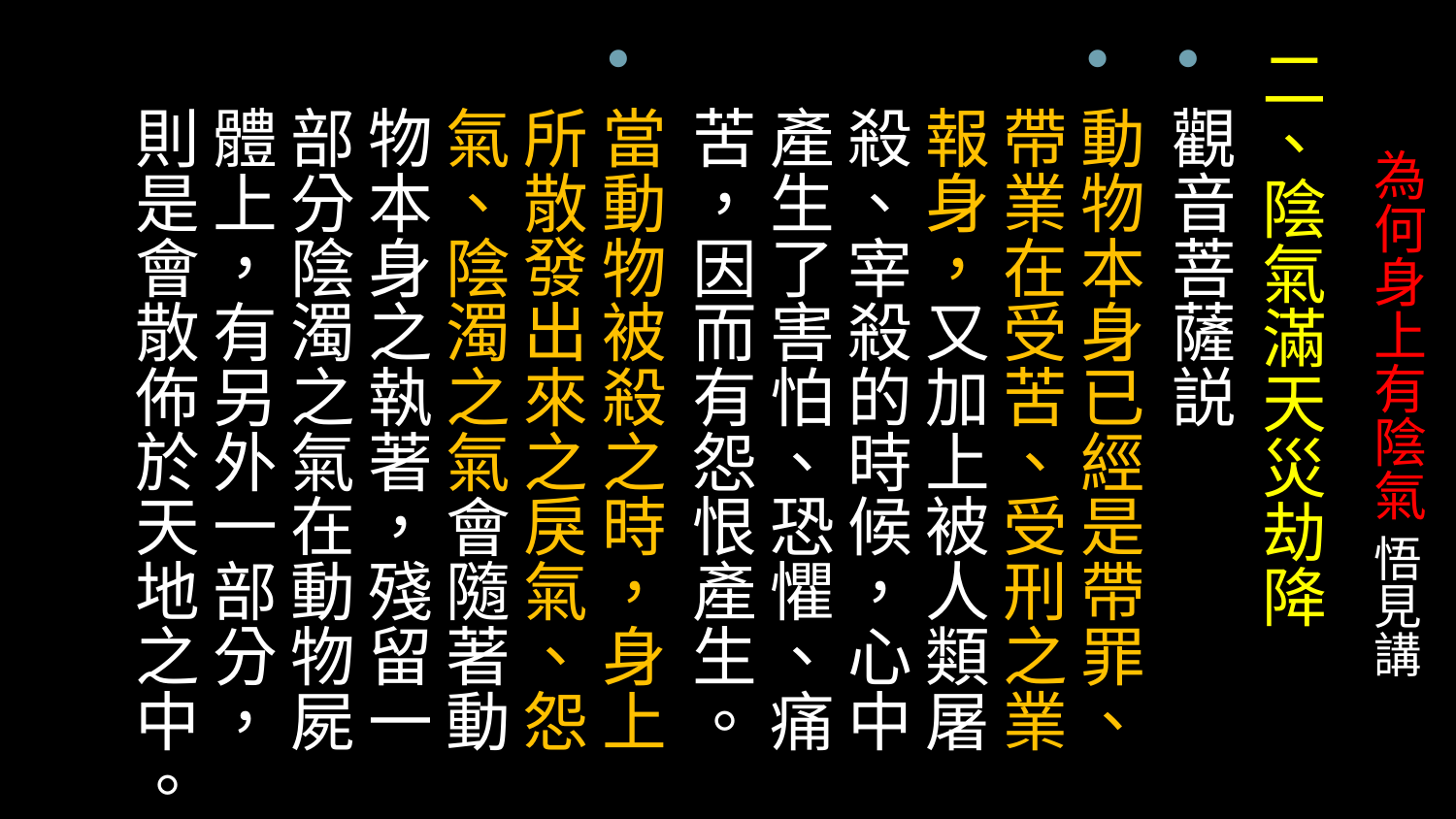

二、陰氣滿天災劫降
觀音菩薩説
動物本身已經是帶罪、帶業在受苦、受刑之業報身，又加上被人類屠殺、宰殺的時候，心中產生了害怕、恐懼、痛苦，因而有怨恨產生。
當動物被殺之時，身上所散發出來之戾氣、怨氣、陰濁之氣會隨著動物本身之執著，殘留一部分陰濁之氣在動物屍體上，有另外一部分，則是會散佈於天地之中。

# 為何身上有陰氣 悟見講